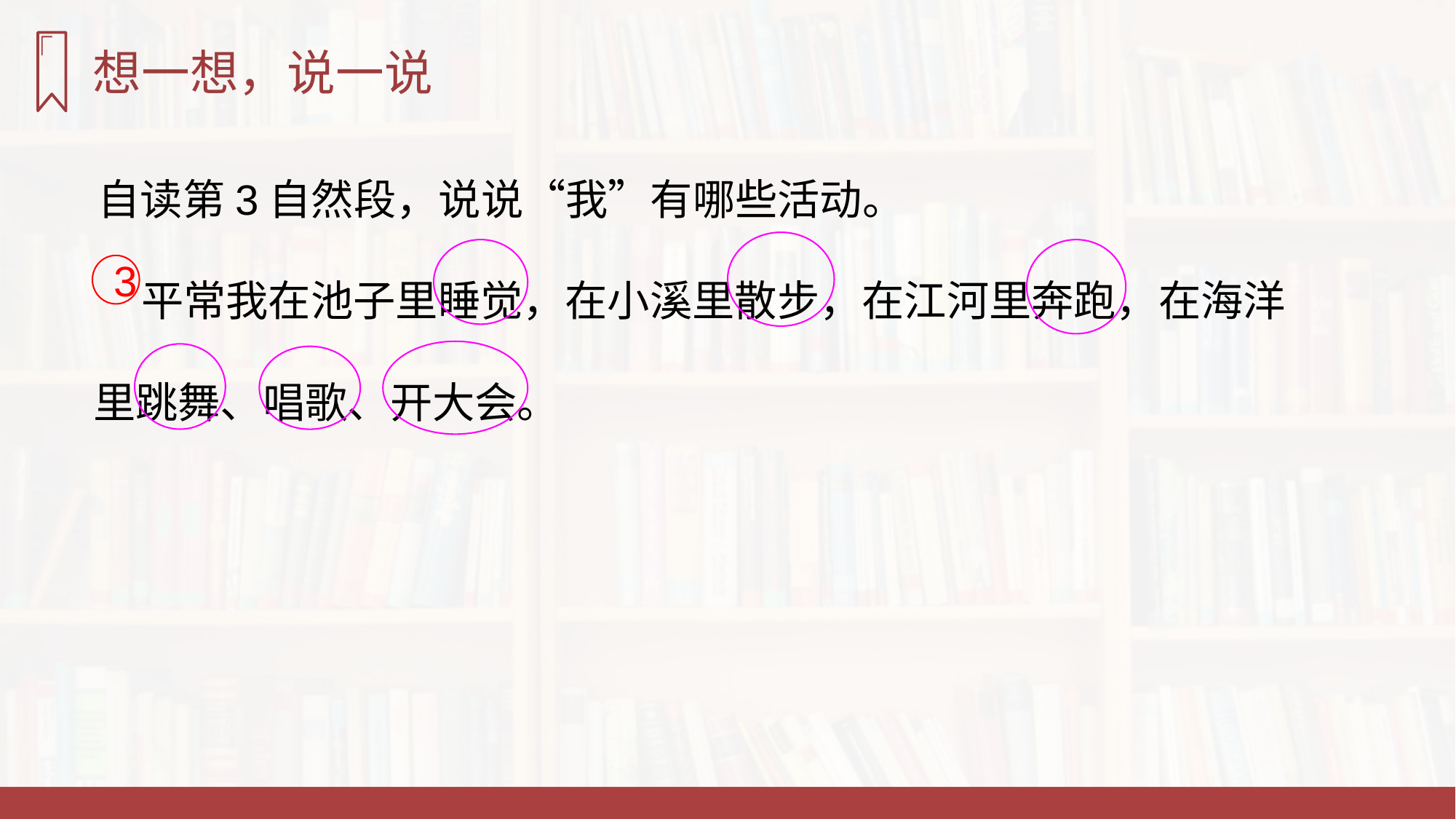

想一想，说一说
自读第3自然段，说说“我”有哪些活动。
    平常我在池子里睡觉，在小溪里散步，在江河里奔跑，在海洋里跳舞、唱歌、开大会。

3